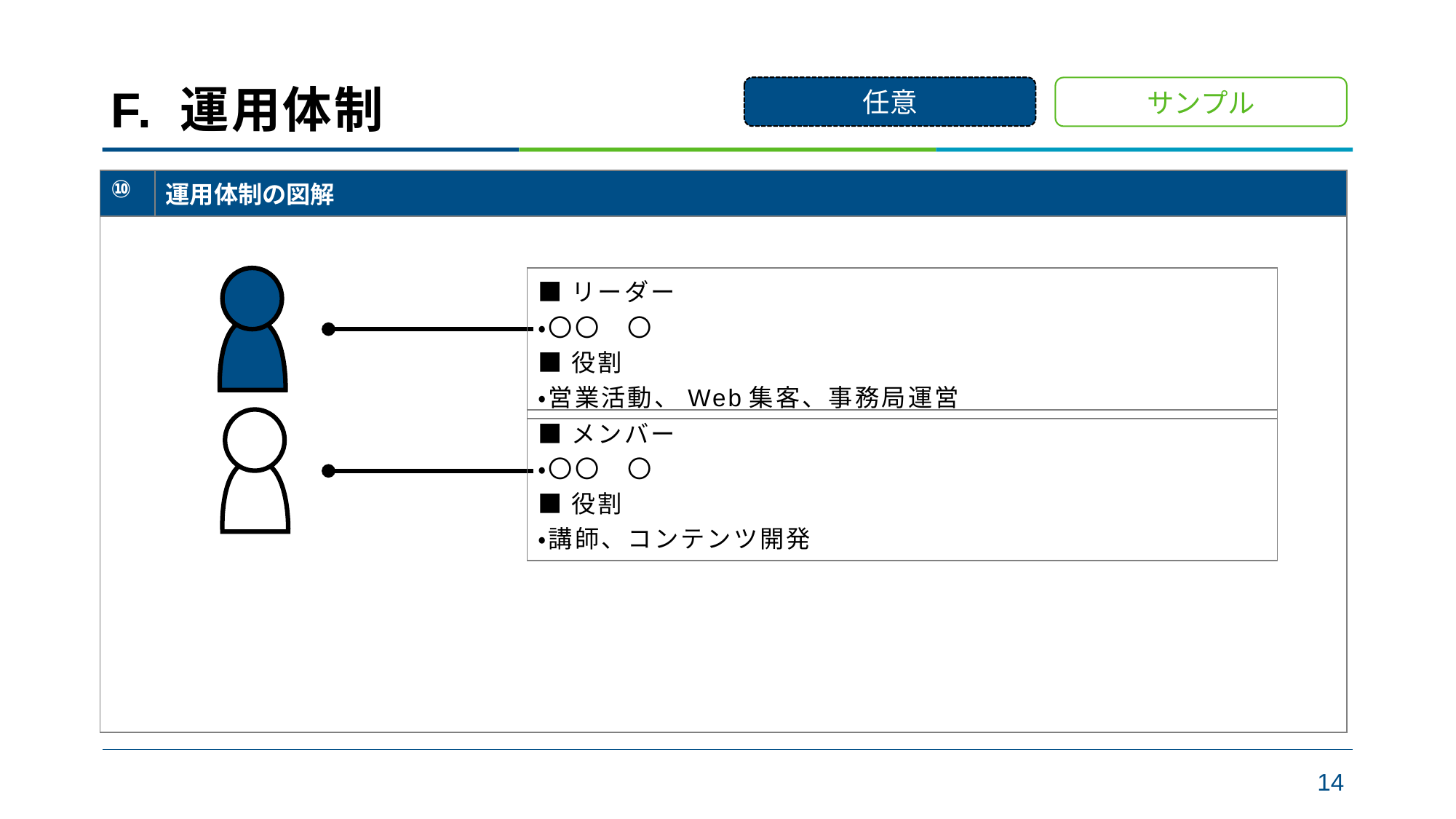

# F. 運用体制
任意
サンプル
| ⑩ | 運用体制の図解 |
| --- | --- |
|  |  |

| ■リーダー ・〇〇　〇 ■役割 ・営業活動、Web集客、事務局運営 |
| --- |

| ■メンバー ・〇〇　〇 ■役割 ・講師、コンテンツ開発 |
| --- |
14